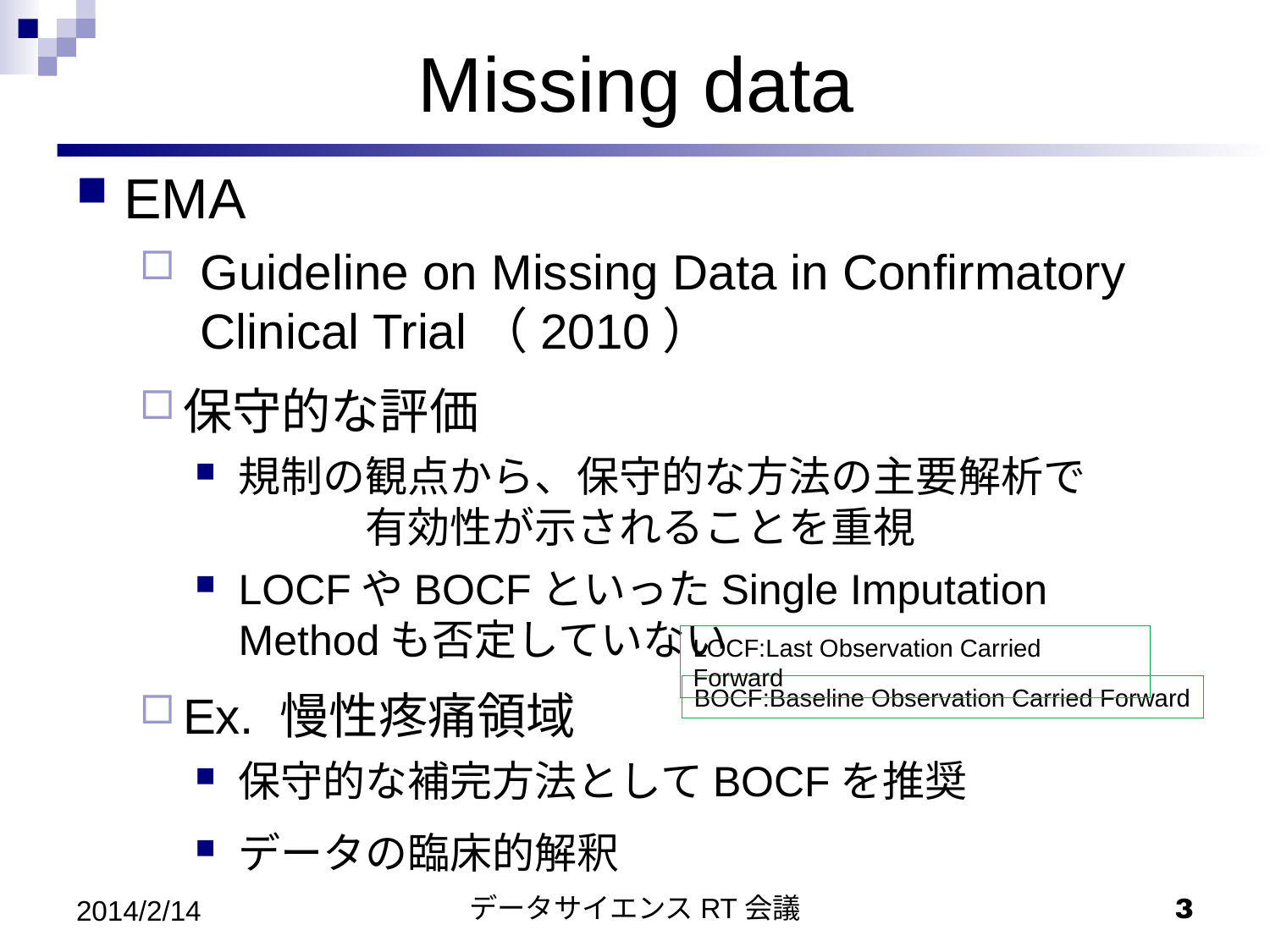

# Missing data
EMA
Guideline on Missing Data in Confirmatory Clinical Trial（2010）
保守的な評価
規制の観点から、保守的な方法の主要解析で　　　　　有効性が示されることを重視
LOCFやBOCFといったSingle Imputation Methodも否定していない
Ex. 慢性疼痛領域
保守的な補完方法としてBOCFを推奨
データの臨床的解釈
LOCF:Last Observation Carried Forward
BOCF:Baseline Observation Carried Forward
2014/2/14
データサイエンスRT会議
3